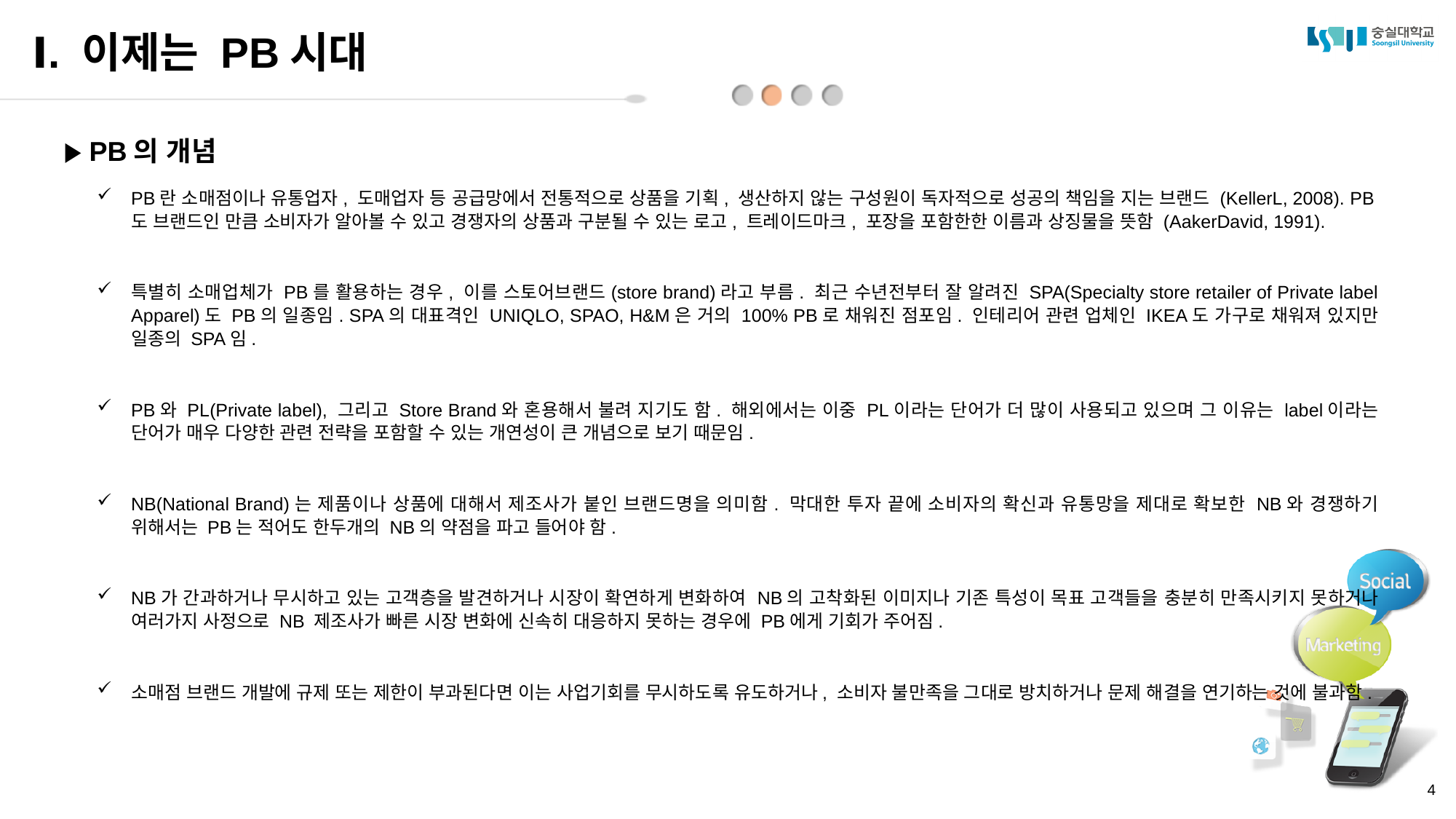

Ⅰ. 이제는 PB시대
▶ PB의 개념
PB란 소매점이나 유통업자, 도매업자 등 공급망에서 전통적으로 상품을 기획, 생산하지 않는 구성원이 독자적으로 성공의 책임을 지는 브랜드 (KellerL, 2008). PB도 브랜드인 만큼 소비자가 알아볼 수 있고 경쟁자의 상품과 구분될 수 있는 로고, 트레이드마크, 포장을 포함한한 이름과 상징물을 뜻함 (AakerDavid, 1991).

특별히 소매업체가 PB를 활용하는 경우, 이를 스토어브랜드(store brand)라고 부름. 최근 수년전부터 잘 알려진 SPA(Specialty store retailer of Private label Apparel)도 PB의 일종임. SPA의 대표격인 UNIQLO, SPAO, H&M은 거의 100% PB로 채워진 점포임. 인테리어 관련 업체인 IKEA도 가구로 채워져 있지만 일종의 SPA임.

PB와 PL(Private label), 그리고 Store Brand와 혼용해서 불려 지기도 함. 해외에서는 이중 PL이라는 단어가 더 많이 사용되고 있으며 그 이유는 label이라는 단어가 매우 다양한 관련 전략을 포함할 수 있는 개연성이 큰 개념으로 보기 때문임.

NB(National Brand)는 제품이나 상품에 대해서 제조사가 붙인 브랜드명을 의미함. 막대한 투자 끝에 소비자의 확신과 유통망을 제대로 확보한 NB와 경쟁하기 위해서는 PB는 적어도 한두개의 NB의 약점을 파고 들어야 함.

NB가 간과하거나 무시하고 있는 고객층을 발견하거나 시장이 확연하게 변화하여 NB의 고착화된 이미지나 기존 특성이 목표 고객들을 충분히 만족시키지 못하거나 여러가지 사정으로 NB 제조사가 빠른 시장 변화에 신속히 대응하지 못하는 경우에 PB에게 기회가 주어짐.

소매점 브랜드 개발에 규제 또는 제한이 부과된다면 이는 사업기회를 무시하도록 유도하거나, 소비자 불만족을 그대로 방치하거나 문제 해결을 연기하는 것에 불과함.
4